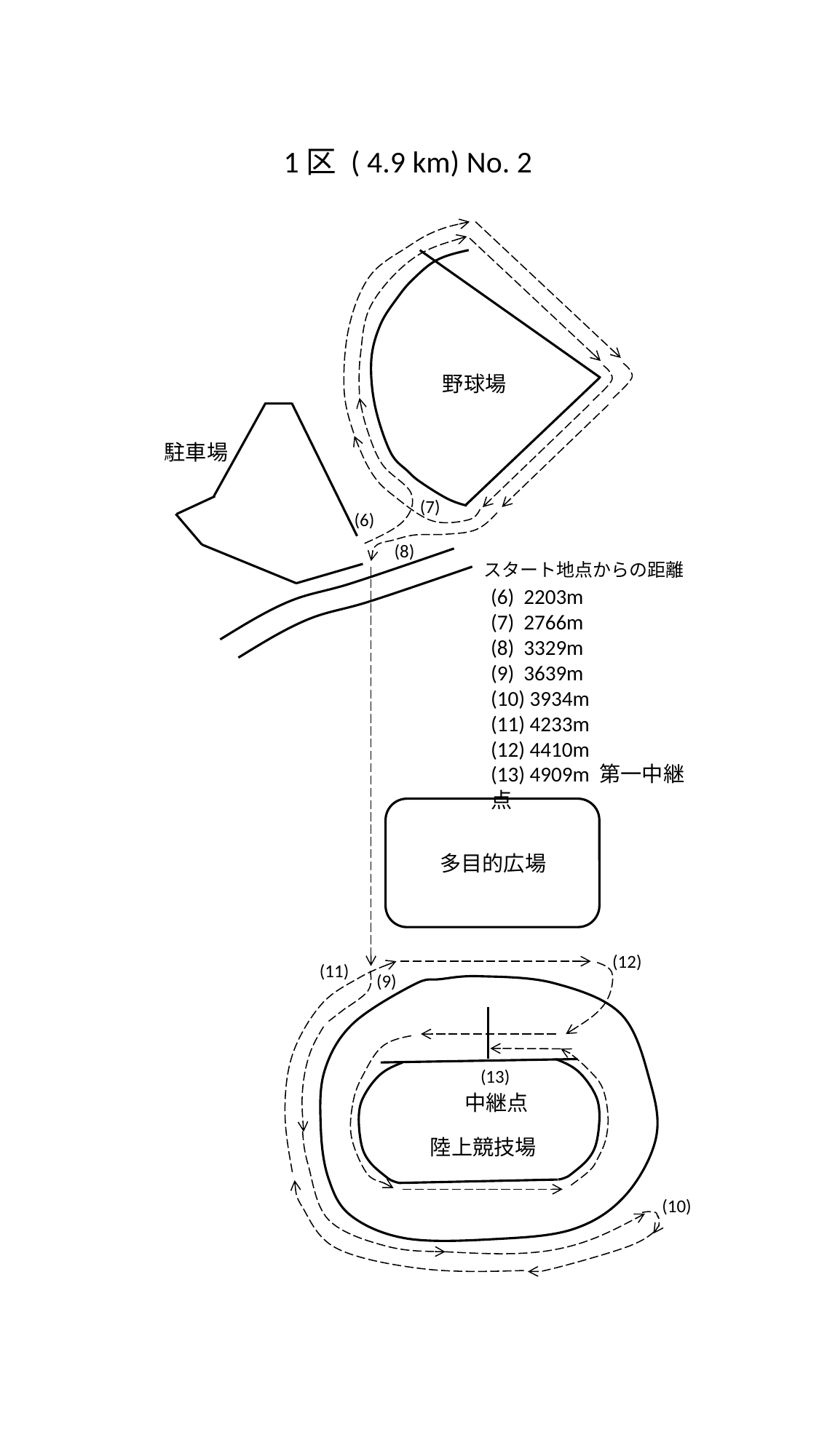

1区 ( 4.9 km) No. 2

野球場

駐車場

(7)
(6)

(8)

(6)  2203m
(7)  2766m
(8)  3329m
(9)  3639m
(10) 3934m
(11) 4233m
(12) 4410m
(13) 4909m 第一中継点

多目的広場
(12)
(11)

(9)

(13)

　中継点
陸上競技場

(10)

スタート地点からの距離